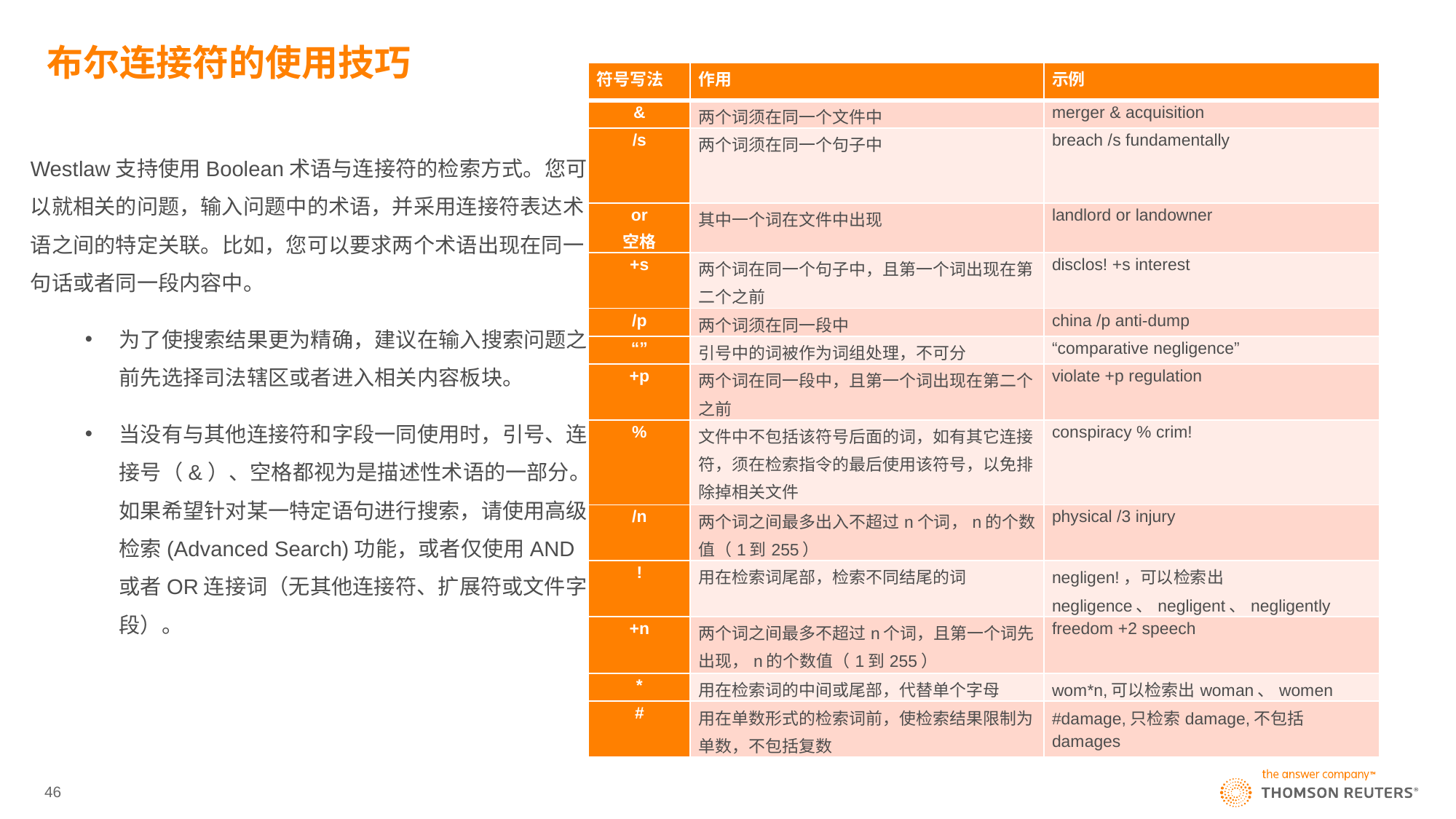

# 布尔连接符的使用技巧
| 符号写法 | 作用 | 示例 |
| --- | --- | --- |
| & | 两个词须在同一个文件中 | merger & acquisition |
| /s | 两个词须在同一个句子中 | breach /s fundamentally |
| or 空格 | 其中一个词在文件中出现 | landlord or landowner |
| +s | 两个词在同一个句子中，且第一个词出现在第二个之前 | disclos! +s interest |
| /p | 两个词须在同一段中 | china /p anti-dump |
| “” | 引号中的词被作为词组处理，不可分 | “comparative negligence” |
| +p | 两个词在同一段中，且第一个词出现在第二个之前 | violate +p regulation |
| % | 文件中不包括该符号后面的词，如有其它连接符，须在检索指令的最后使用该符号，以免排除掉相关文件 | conspiracy % crim! |
| /n | 两个词之间最多出入不超过n个词，n的个数值（1到255） | physical /3 injury |
| ! | 用在检索词尾部，检索不同结尾的词 | negligen!，可以检索出negligence、negligent、negligently |
| +n | 两个词之间最多不超过n个词，且第一个词先出现，n的个数值（1到255） | freedom +2 speech |
| \* | 用在检索词的中间或尾部，代替单个字母 | wom\*n,可以检索出woman、women |
| # | 用在单数形式的检索词前，使检索结果限制为单数，不包括复数 | #damage,只检索damage,不包括damages |
Westlaw支持使用Boolean术语与连接符的检索方式。您可以就相关的问题，输入问题中的术语，并采用连接符表达术语之间的特定关联。比如，您可以要求两个术语出现在同一句话或者同一段内容中。
为了使搜索结果更为精确，建议在输入搜索问题之前先选择司法辖区或者进入相关内容板块。
当没有与其他连接符和字段一同使用时，引号、连接号（&）、空格都视为是描述性术语的一部分。如果希望针对某一特定语句进行搜索，请使用高级检索(Advanced Search)功能，或者仅使用AND或者OR连接词（无其他连接符、扩展符或文件字段）。

46